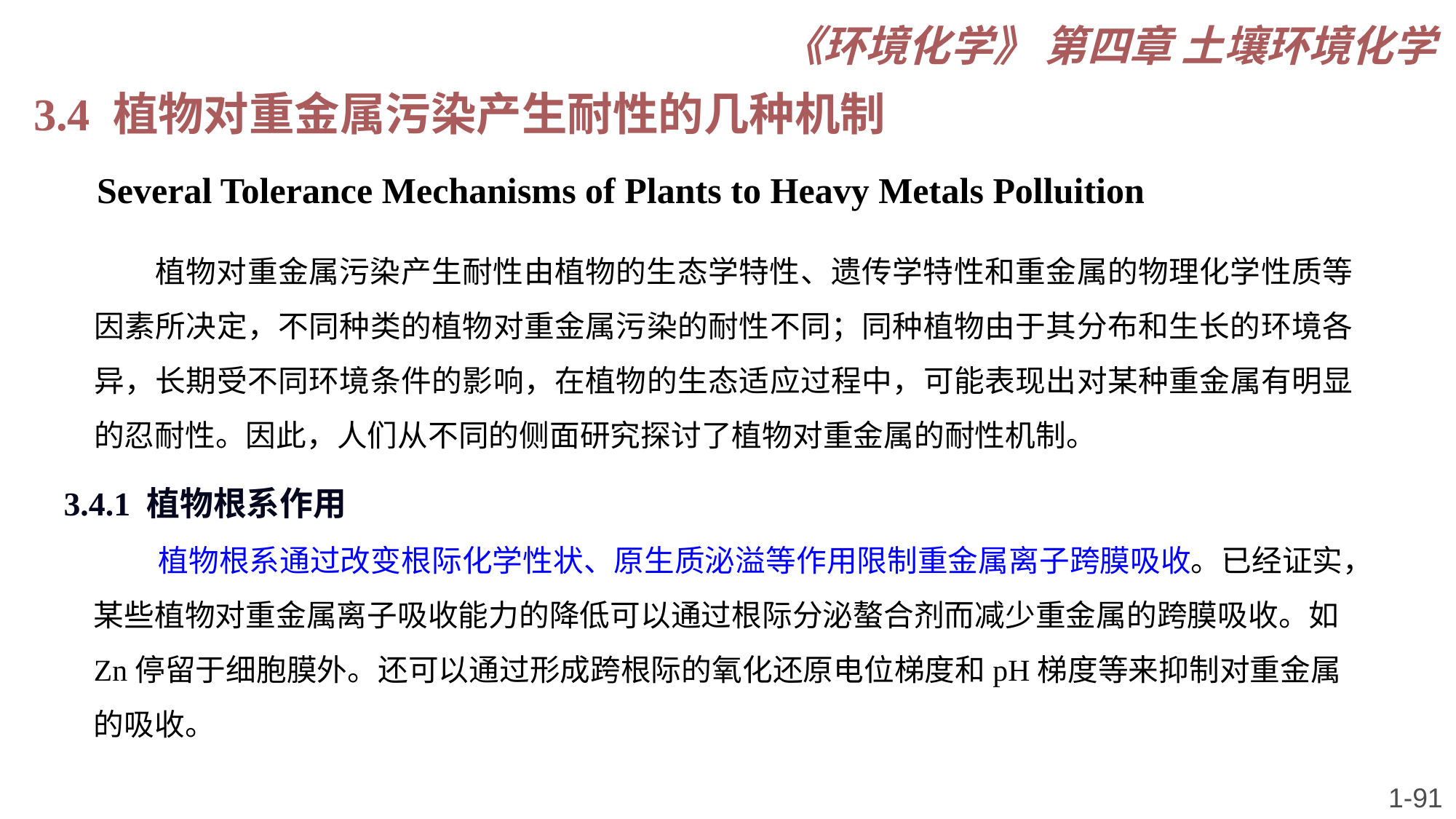

《环境化学》 第四章 土壤环境化学
3.4 植物对重金属污染产生耐性的几种机制
      Several Tolerance Mechanisms of Plants to Heavy Metals Polluition
　　植物对重金属污染产生耐性由植物的生态学特性、遗传学特性和重金属的物理化学性质等因素所决定，不同种类的植物对重金属污染的耐性不同；同种植物由于其分布和生长的环境各异，长期受不同环境条件的影响，在植物的生态适应过程中，可能表现出对某种重金属有明显的忍耐性。因此，人们从不同的侧面研究探讨了植物对重金属的耐性机制。
3.4.1 植物根系作用
植物根系通过改变根际化学性状、原生质泌溢等作用限制重金属离子跨膜吸收。已经证实，某些植物对重金属离子吸收能力的降低可以通过根际分泌螯合剂而减少重金属的跨膜吸收。如Zn停留于细胞膜外。还可以通过形成跨根际的氧化还原电位梯度和pH梯度等来抑制对重金属的吸收。
1-91